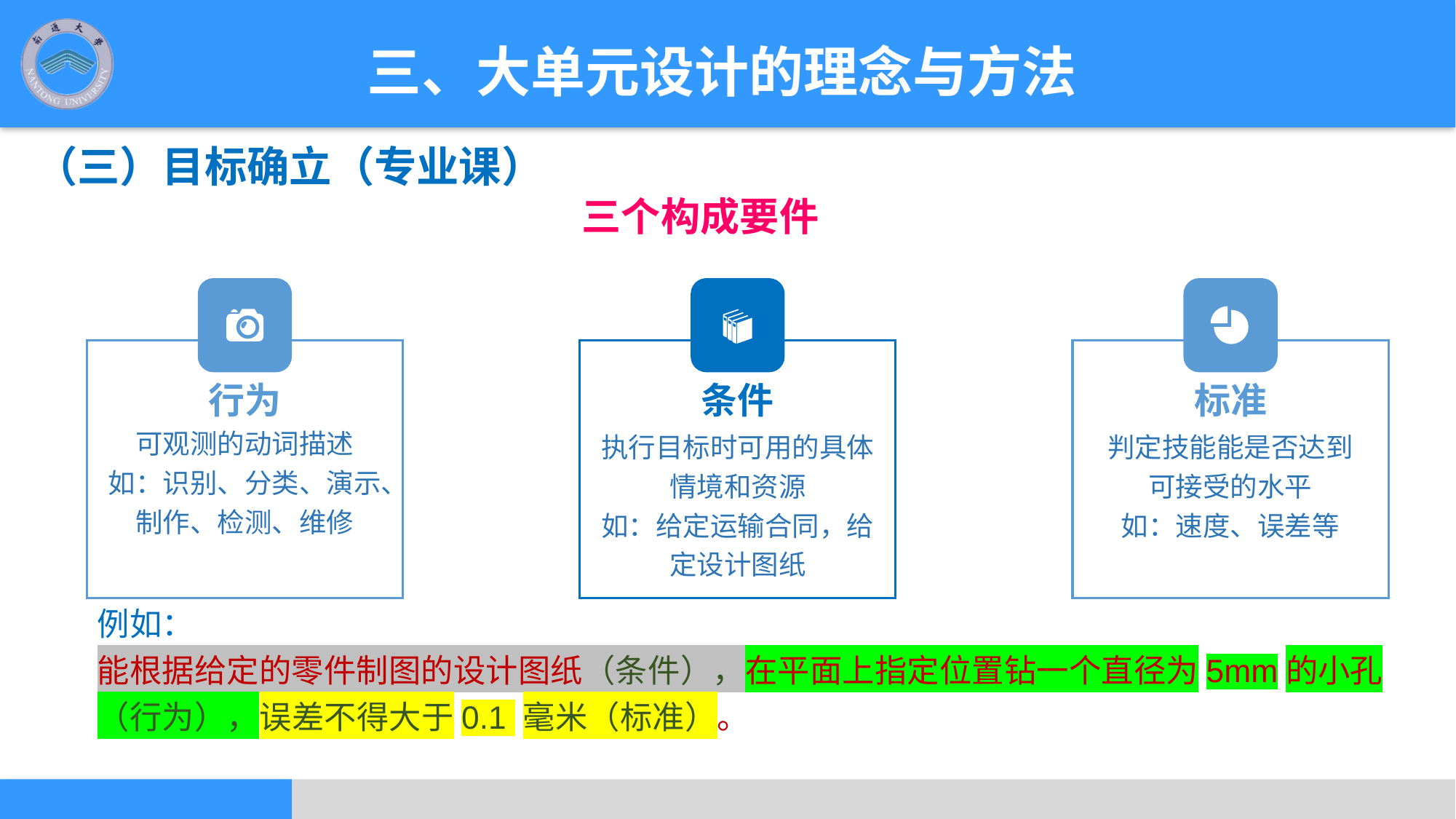

三、大单元设计的理念与方法
（三）目标确立（专业课）

三个构成要件

行为
条件
标准
可观测的动词描述
如：识别、分类、演示、制作、检测、维修
执行目标时可用的具体情境和资源
如：给定运输合同，给定设计图纸
判定技能能是否达到可接受的水平
如：速度、误差等
例如：
能根据给定的零件制图的设计图纸（条件），在平面上指定位置钻一个直径为5mm的小孔（行为），误差不得大于0.1 毫米（标准）。